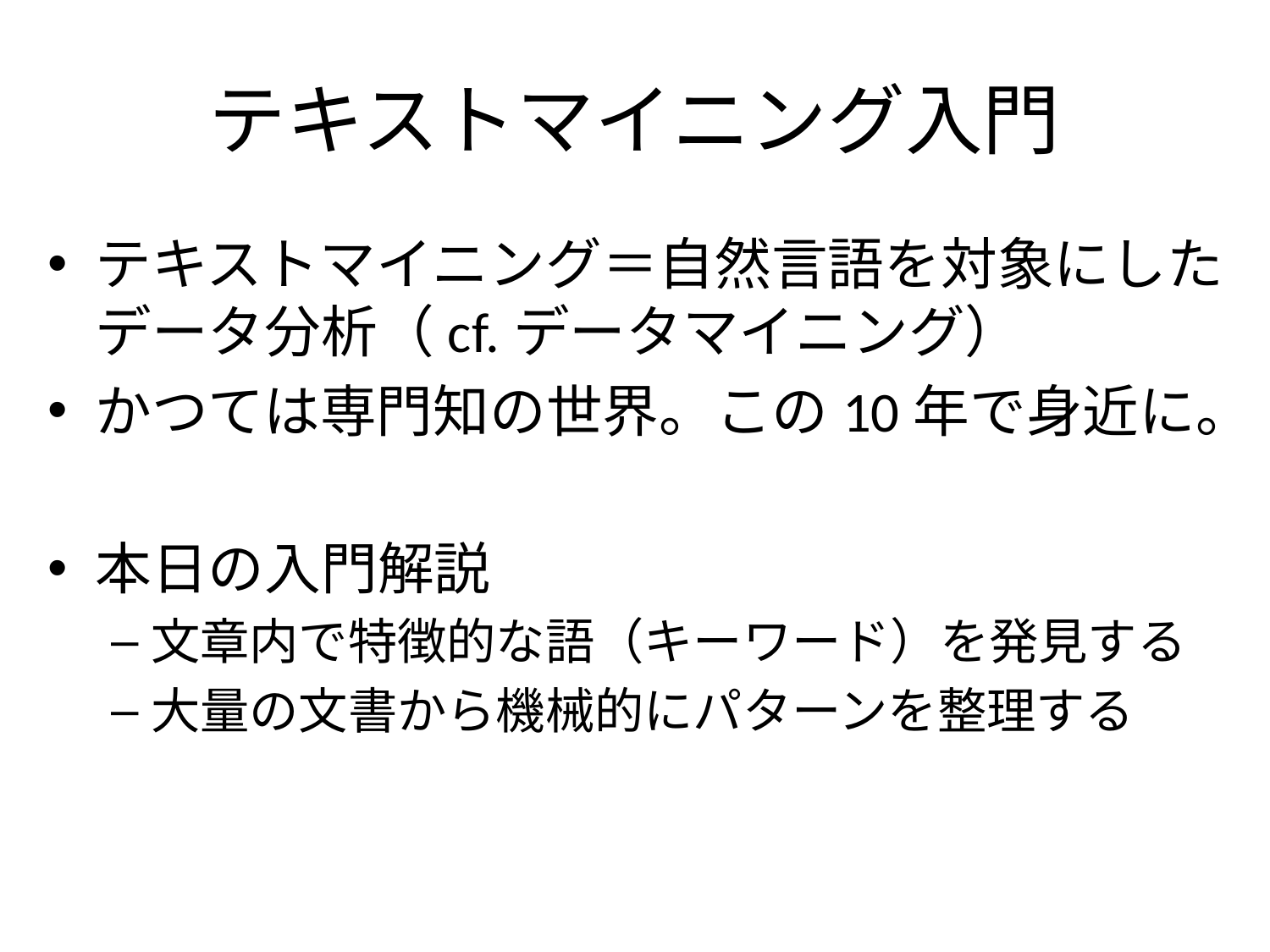

# テキストマイニング入門
テキストマイニング＝自然言語を対象にしたデータ分析（cf.データマイニング）
かつては専門知の世界。この10年で身近に。

本日の入門解説
文章内で特徴的な語（キーワード）を発見する
大量の文書から機械的にパターンを整理する